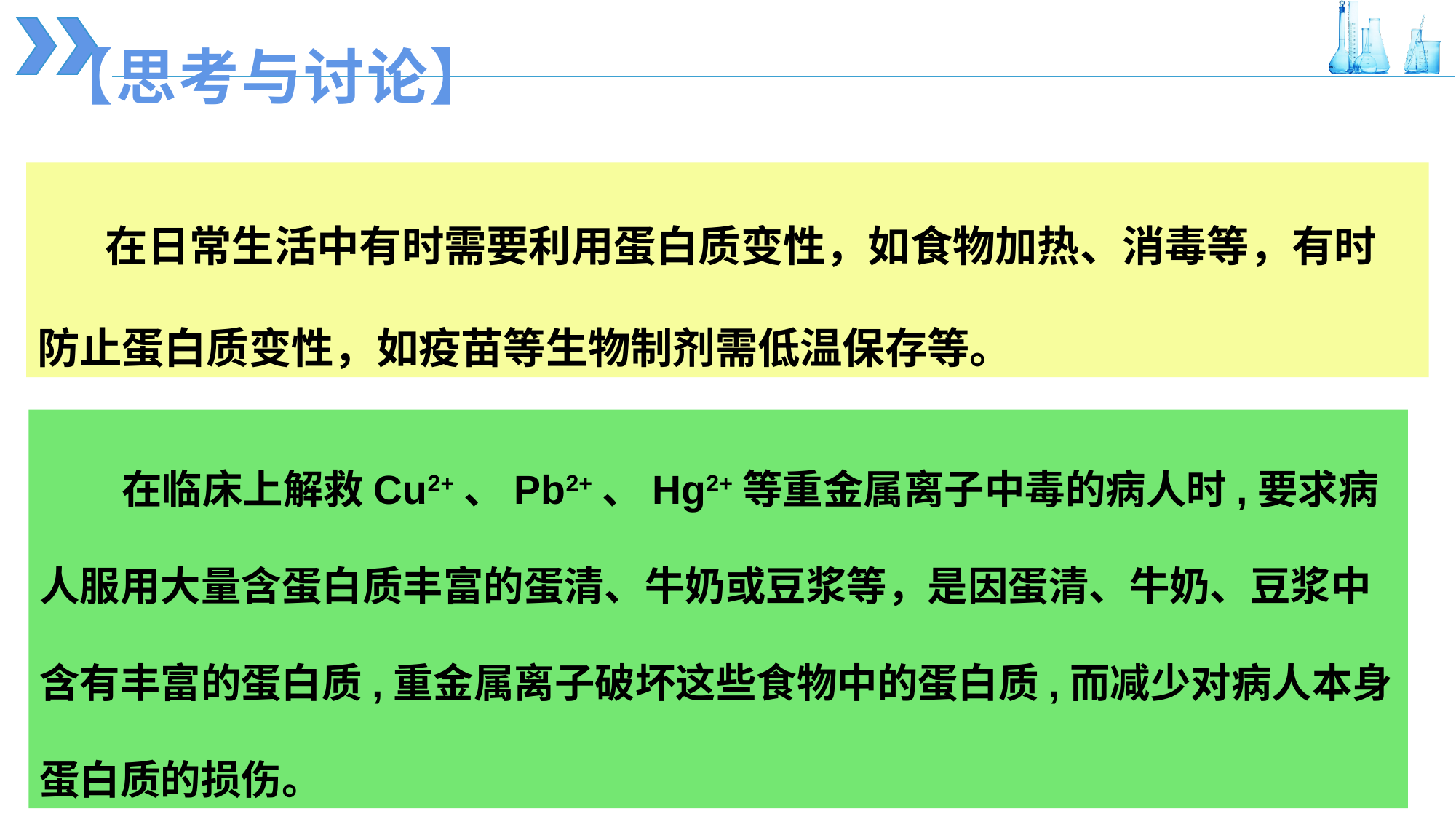

【思考与讨论】
      在日常生活中有时需要利用蛋白质变性，如食物加热、消毒等，有时防止蛋白质变性，如疫苗等生物制剂需低温保存等。
        在临床上解救Cu2+、Pb2+、Hg2+等重金属离子中毒的病人时,要求病人服用大量含蛋白质丰富的蛋清、牛奶或豆浆等，是因蛋清、牛奶、豆浆中含有丰富的蛋白质,重金属离子破坏这些食物中的蛋白质,而减少对病人本身蛋白质的损伤。